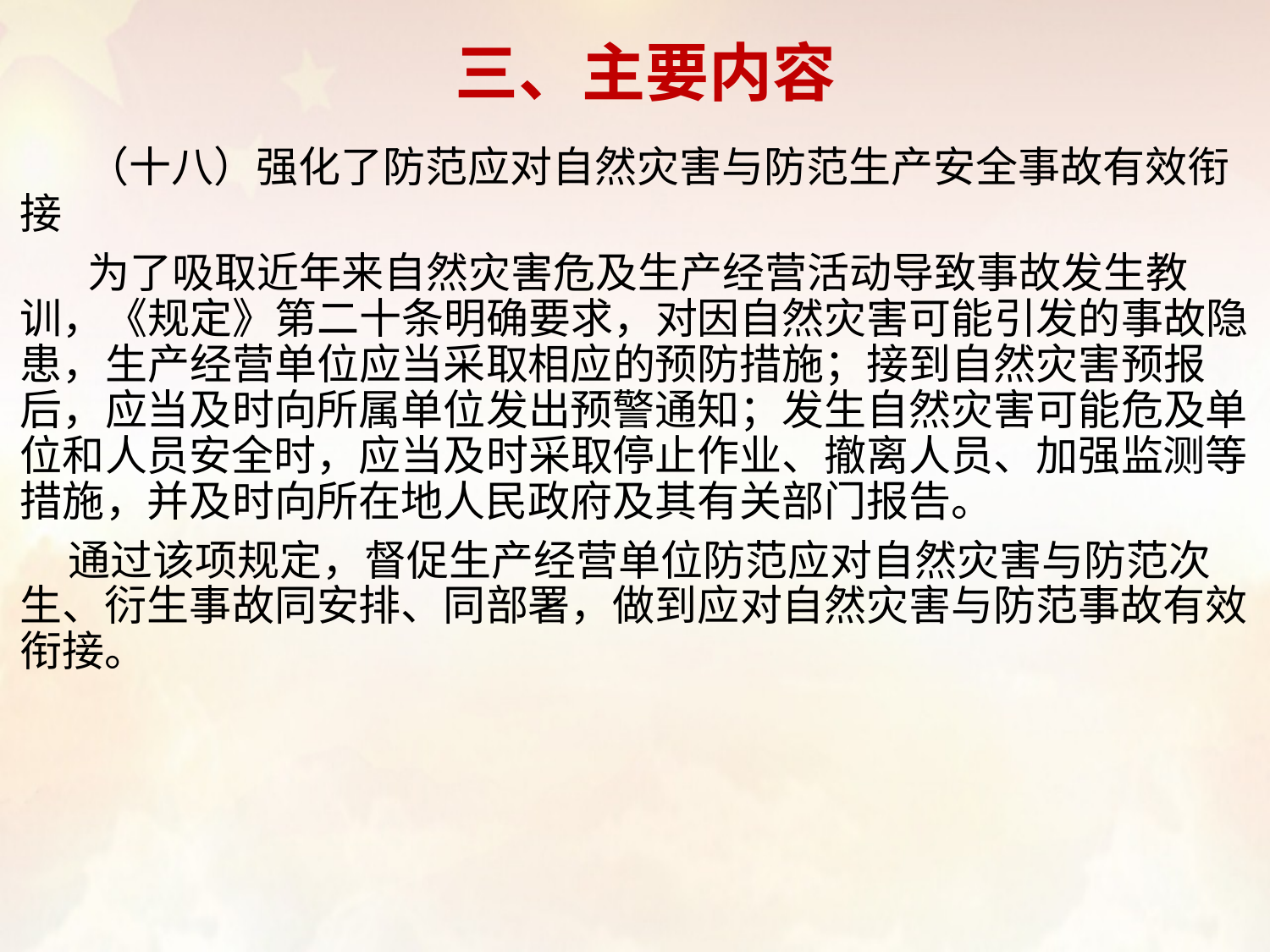

# 三、主要内容
     （十八）强化了防范应对自然灾害与防范生产安全事故有效衔接
      为了吸取近年来自然灾害危及生产经营活动导致事故发生教训，《规定》第二十条明确要求，对因自然灾害可能引发的事故隐患，生产经营单位应当采取相应的预防措施；接到自然灾害预报后，应当及时向所属单位发出预警通知；发生自然灾害可能危及单位和人员安全时，应当及时采取停止作业、撤离人员、加强监测等措施，并及时向所在地人民政府及其有关部门报告。
    通过该项规定，督促生产经营单位防范应对自然灾害与防范次生、衍生事故同安排、同部署，做到应对自然灾害与防范事故有效衔接。